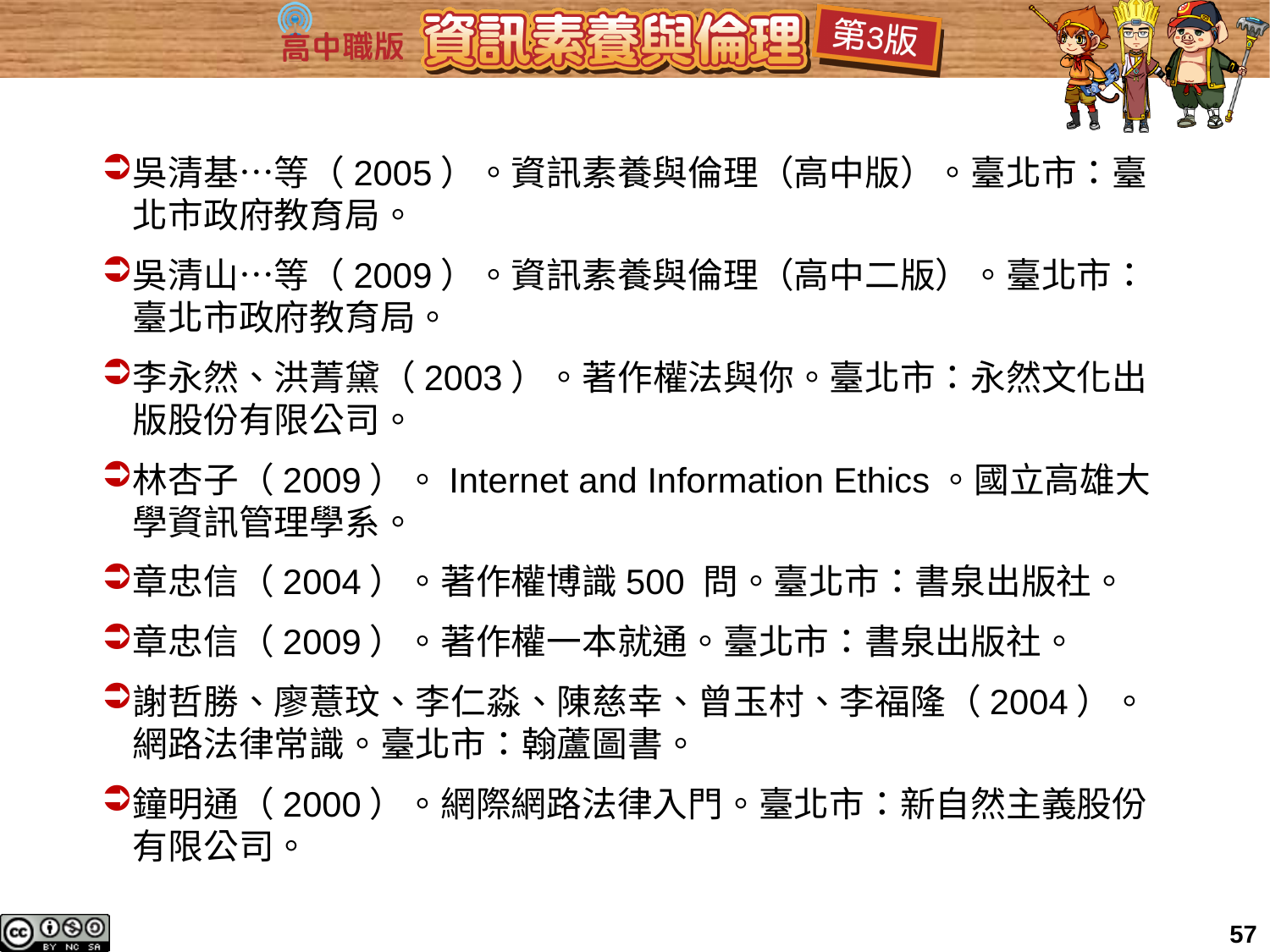

吳清基…等（2005）。資訊素養與倫理（高中版）。臺北市：臺北市政府教育局。
吳清山…等（2009）。資訊素養與倫理（高中二版）。臺北市：臺北市政府教育局。
李永然、洪菁黛（2003）。著作權法與你。臺北市：永然文化出版股份有限公司。
林杏子（2009）。Internet and Information Ethics。國立高雄大學資訊管理學系。
章忠信（2004）。著作權博識500 問。臺北市：書泉出版社。
章忠信（2009）。著作權一本就通。臺北市：書泉出版社。
謝哲勝、廖薏玟、李仁淼、陳慈幸、曾玉村、李福隆（2004）。網路法律常識。臺北市：翰蘆圖書。
鐘明通（2000）。網際網路法律入門。臺北市：新自然主義股份有限公司。
57